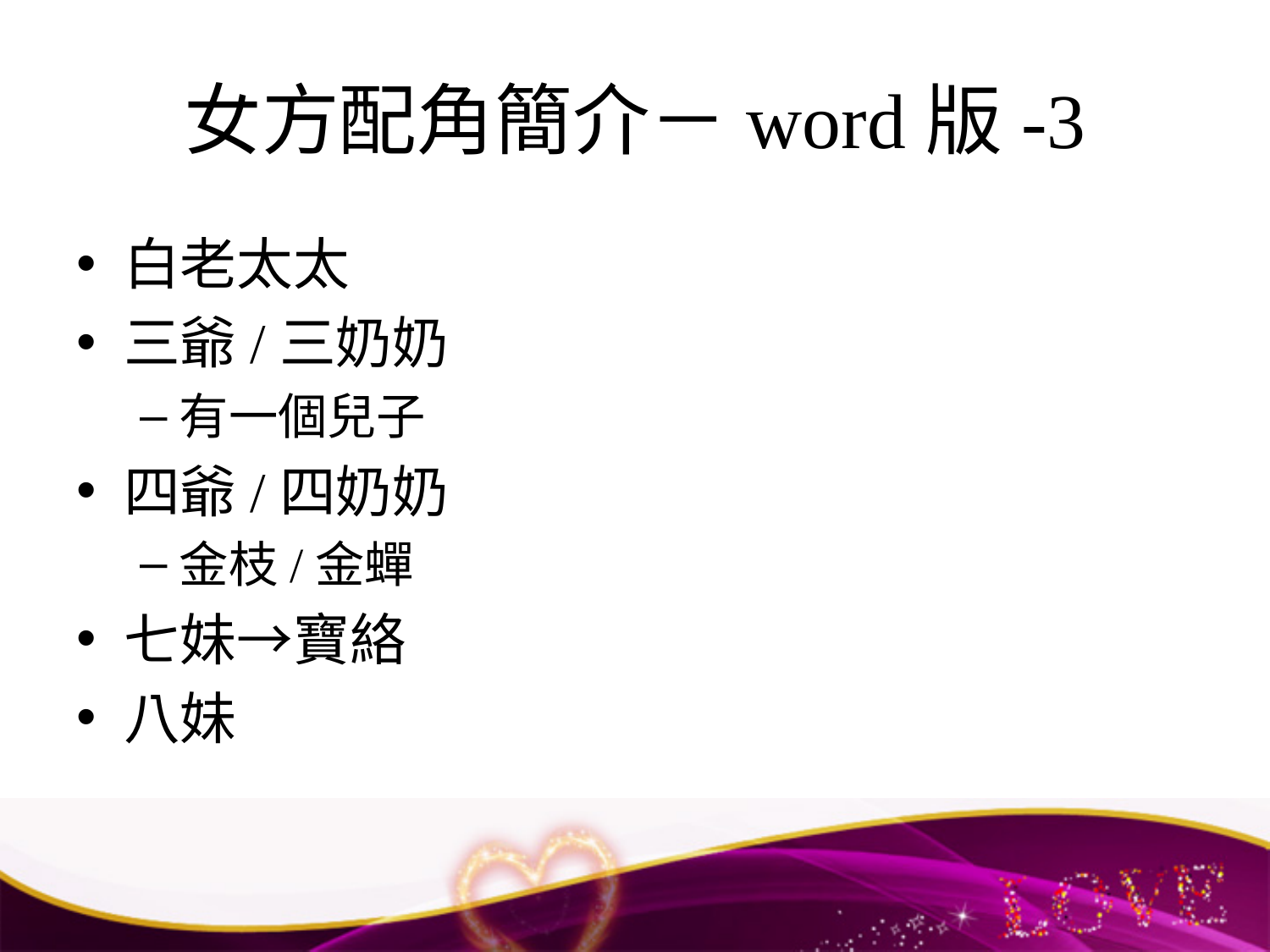

# 女方配角簡介－word版-3
白老太太
三爺/三奶奶
有一個兒子
四爺/四奶奶
金枝/金蟬
七妹→寶絡
八妹